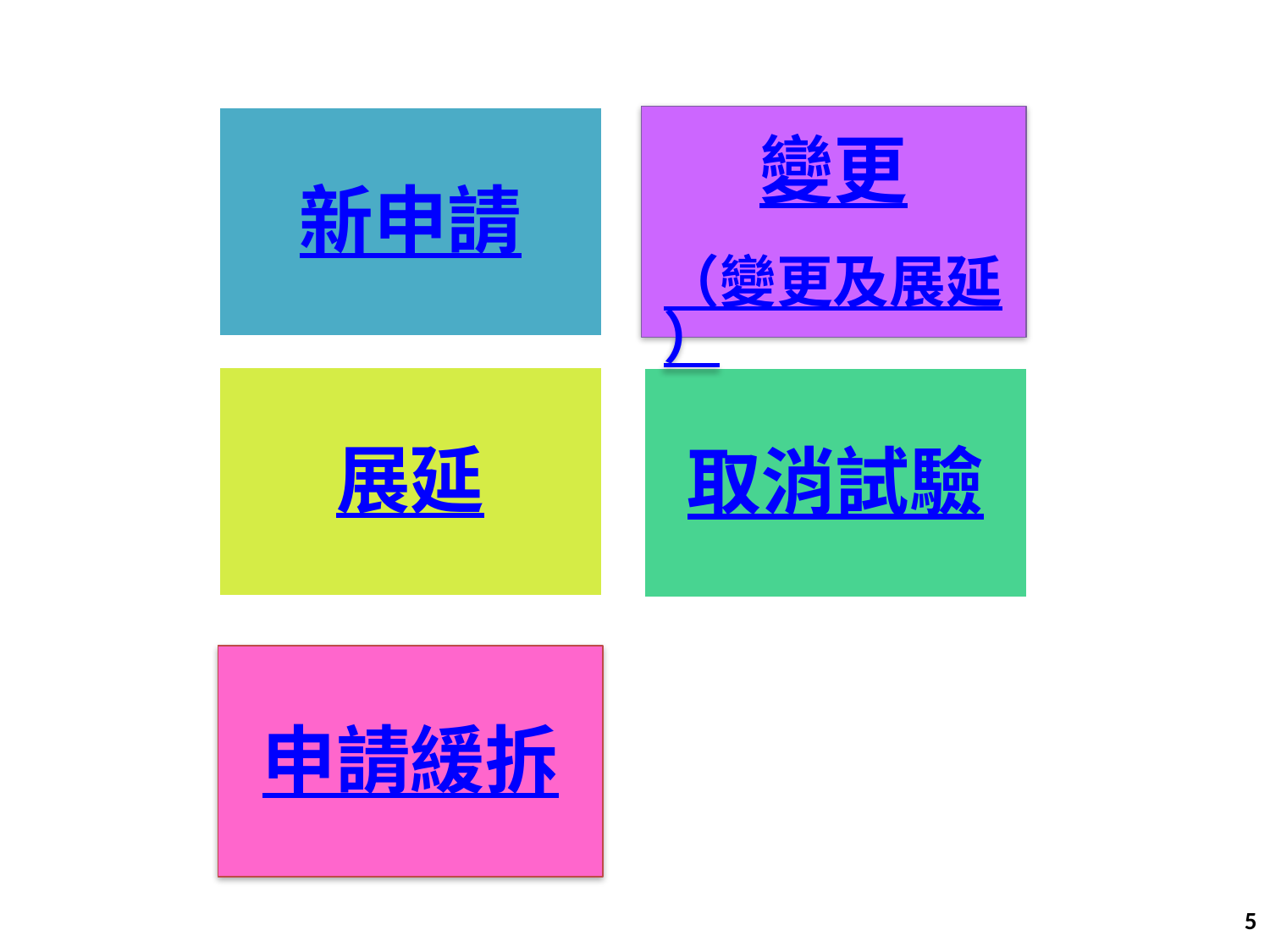

新申請
變更
（變更及展延）
展延
取消試驗
申請緩拆
5